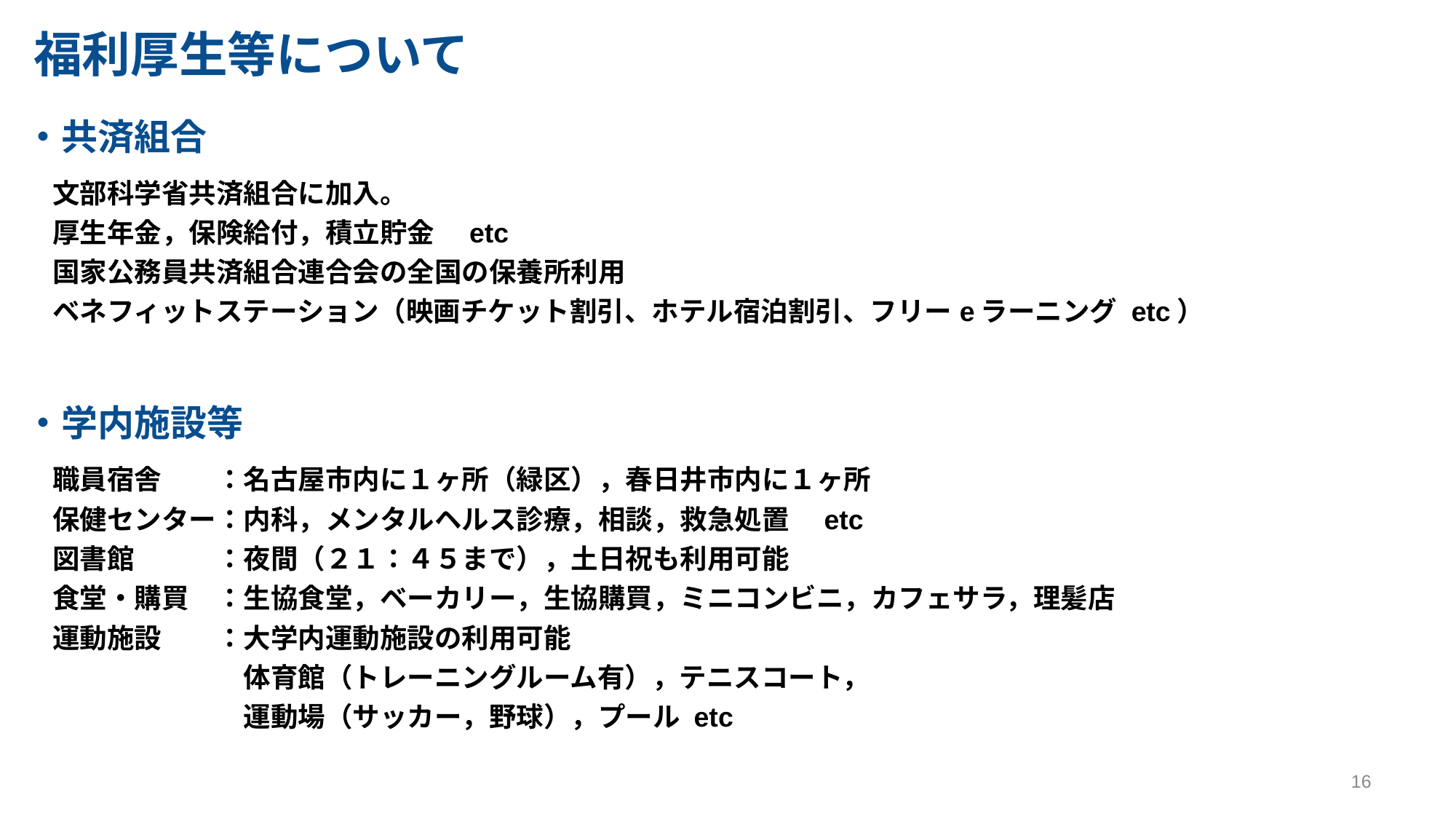

福利厚生等について
| ・共済組合 |
| --- |
| 文部科学省共済組合に加入。 　厚生年金，保険給付，積立貯金　etc 　国家公務員共済組合連合会の全国の保養所利用 　ベネフィットステーション（映画チケット割引、ホテル宿泊割引、フリーeラーニング etc） |
| ・学内施設等 |
| 職員宿舎　　：名古屋市内に１ヶ所（緑区），春日井市内に１ヶ所 　保健センター：内科，メンタルヘルス診療，相談，救急処置　etc 　図書館　　　：夜間（２１：４５まで），土日祝も利用可能 　食堂・購買　：生協食堂，ベーカリー，生協購買，ミニコンビニ，カフェサラ，理髪店 　運動施設　　：大学内運動施設の利用可能 　　　　　　　　体育館（トレーニングルーム有），テニスコート， 　　　　　　　　運動場（サッカー，野球），プール etc |
16